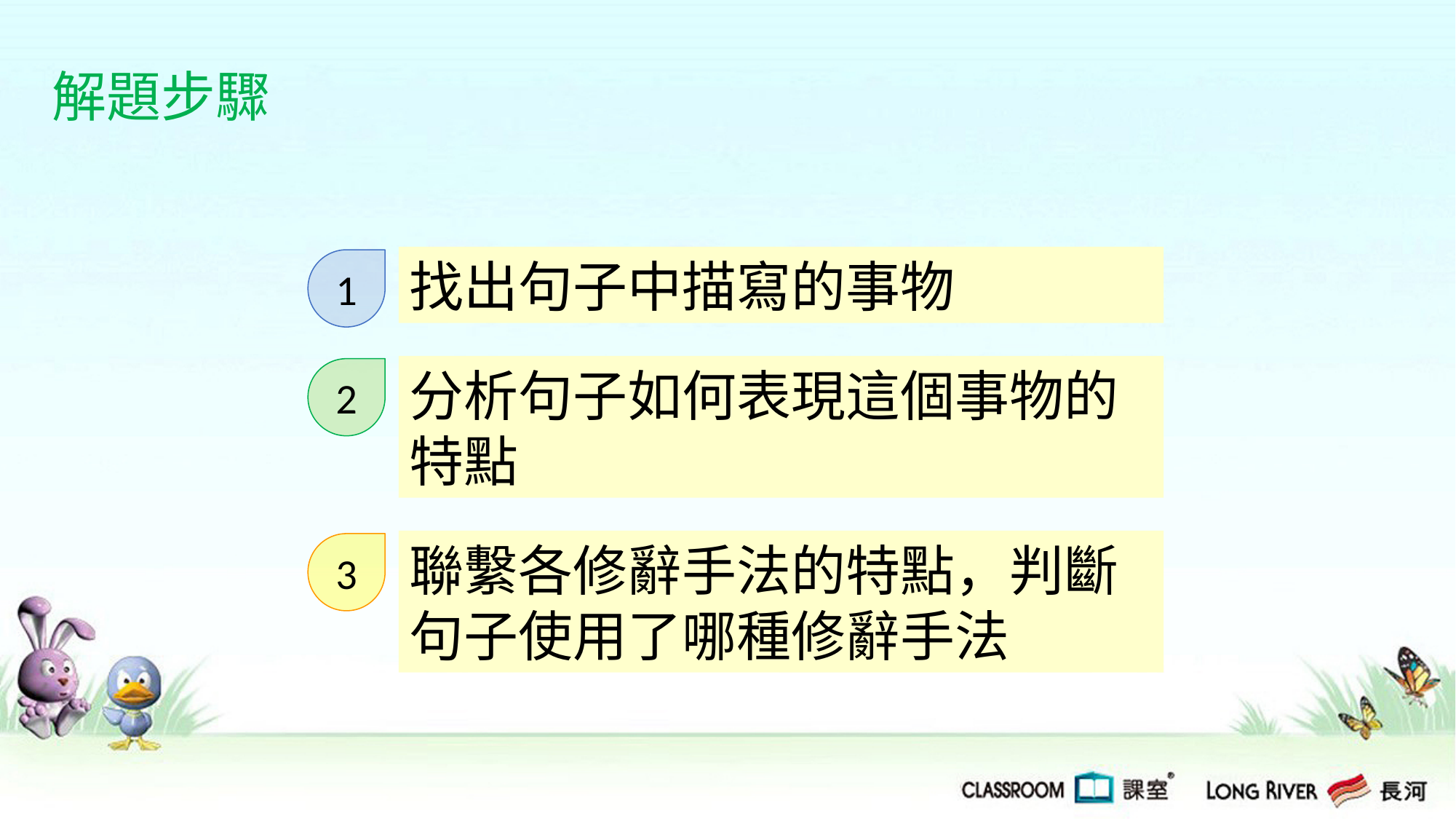

解題步驟
找出句子中描寫的事物
1
分析句子如何表現這個事物的特點
2
聯繫各修辭手法的特點，判斷句子使用了哪種修辭手法
3